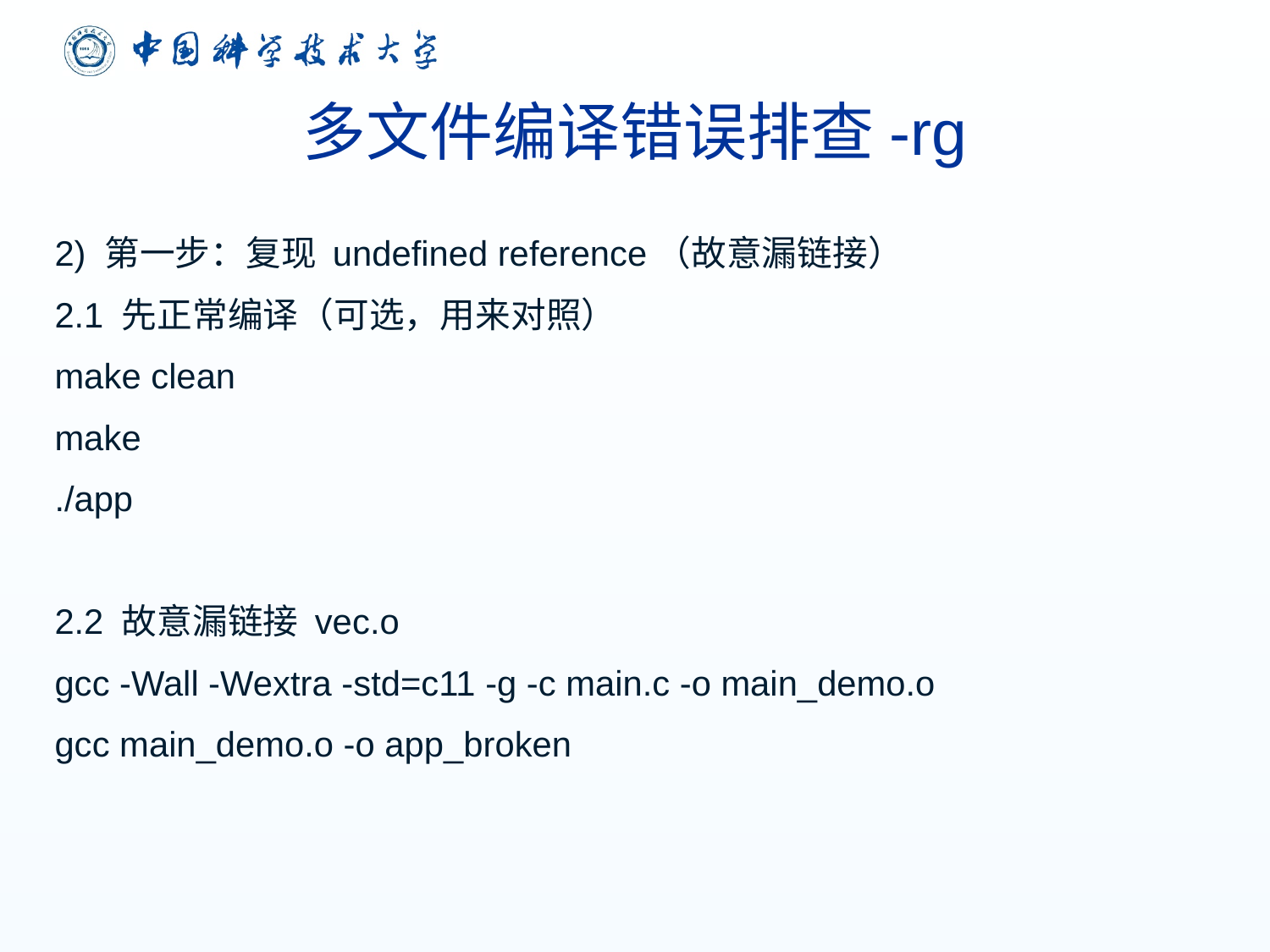

# 多文件编译错误排查-rg
2) 第一步：复现 undefined reference（故意漏链接）
2.1 先正常编译（可选，用来对照）
make clean
make
./app

2.2 故意漏链接 vec.o
gcc -Wall -Wextra -std=c11 -g -c main.c -o main_demo.o
gcc main_demo.o -o app_broken